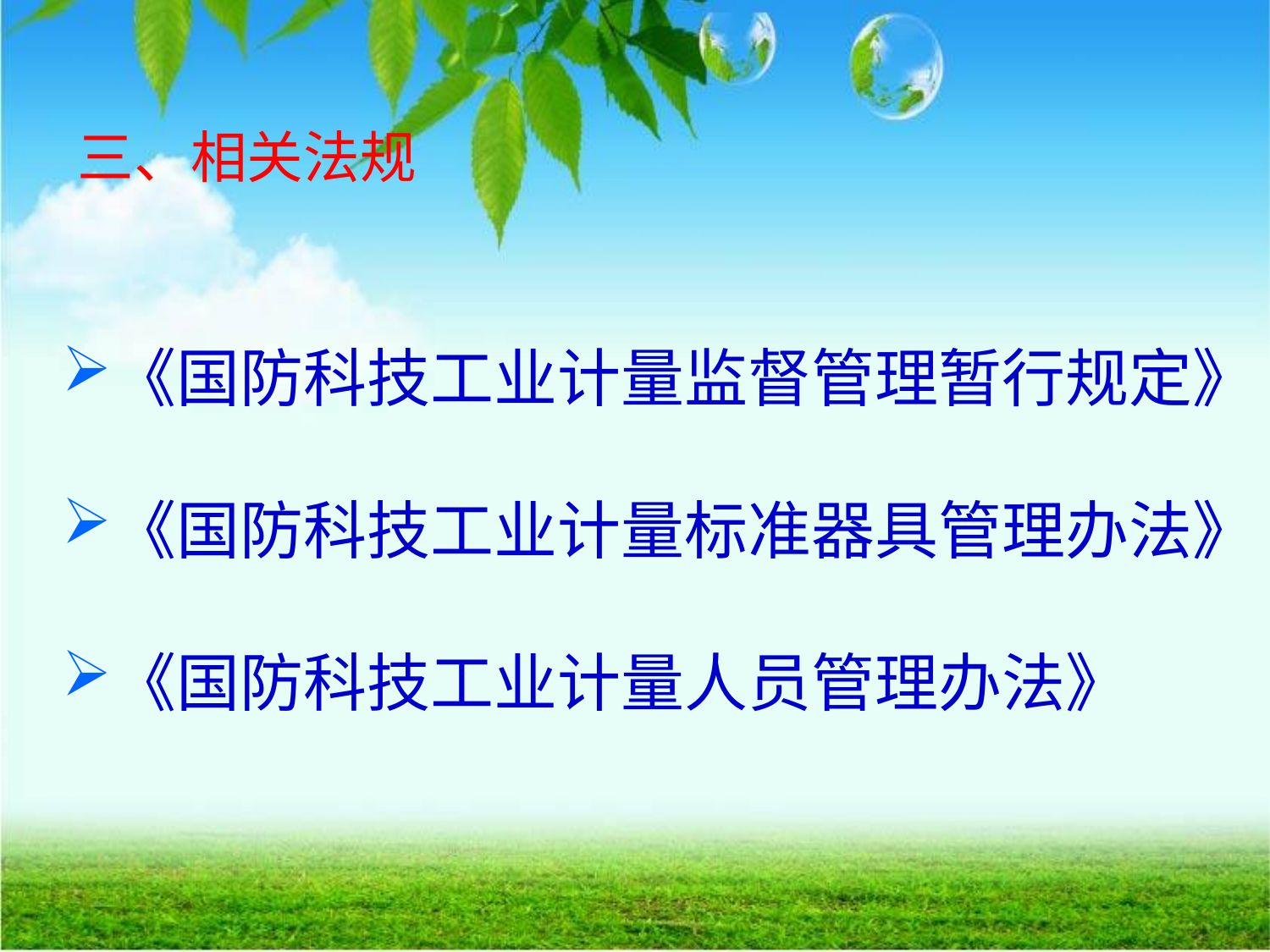

# 三、相关法规

《国防科技工业计量监督管理暂行规定》

《国防科技工业计量标准器具管理办法》

《国防科技工业计量人员管理办法》